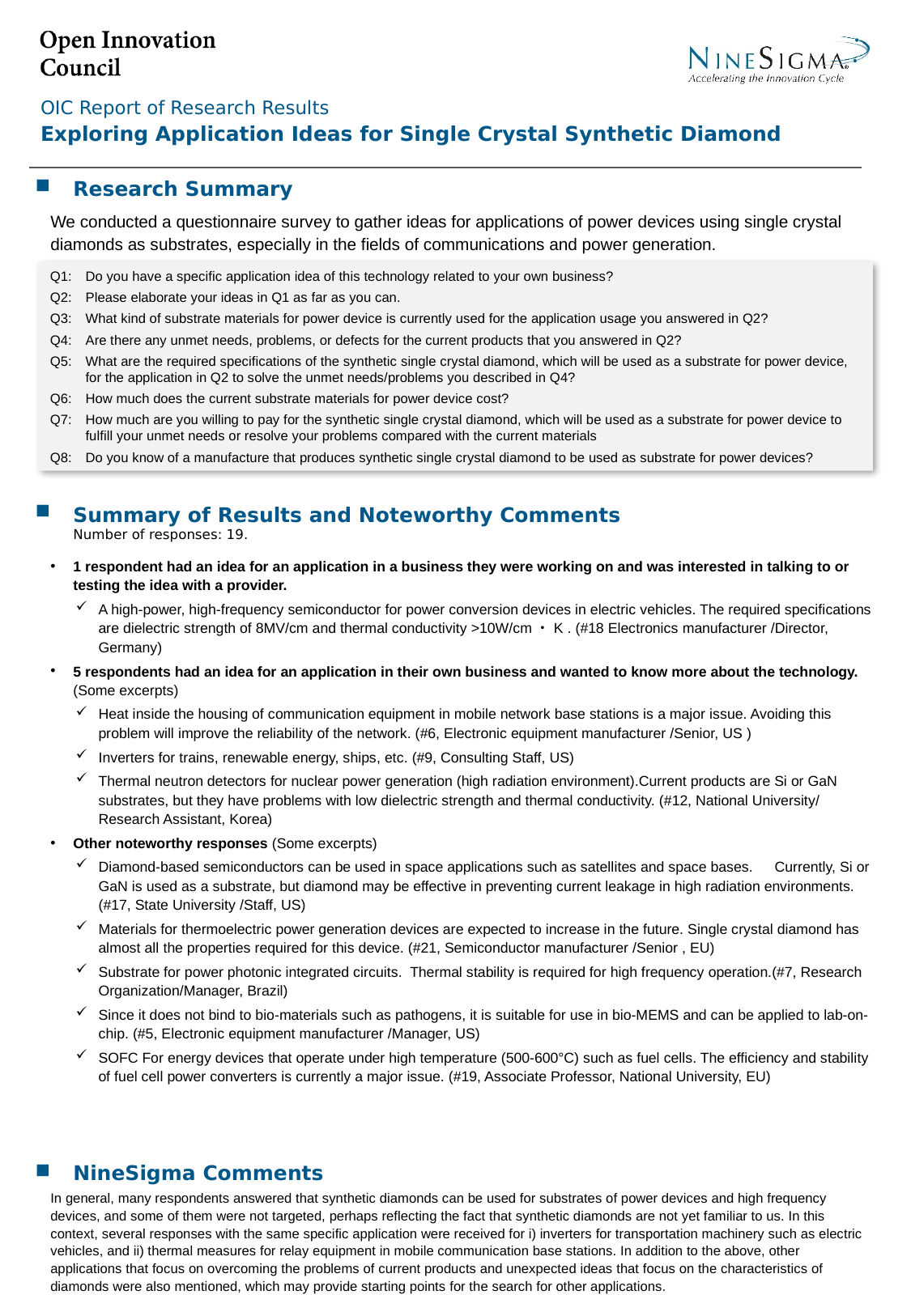

OIC Report of Research Results
Exploring Application Ideas for Single Crystal Synthetic Diamond
Research Summary
We conducted a questionnaire survey to gather ideas for applications of power devices using single crystal diamonds as substrates, especially in the fields of communications and power generation.
Q1: 	Do you have a specific application idea of this technology related to your own business?
Q2: 	Please elaborate your ideas in Q1 as far as you can.
Q3: 	What kind of substrate materials for power device is currently used for the application usage you answered in Q2?
Q4: 	Are there any unmet needs, problems, or defects for the current products that you answered in Q2?
Q5: 	What are the required specifications of the synthetic single crystal diamond, which will be used as a substrate for power device, for the application in Q2 to solve the unmet needs/problems you described in Q4?
Q6: 	How much does the current substrate materials for power device cost?
Q7: 	How much are you willing to pay for the synthetic single crystal diamond, which will be used as a substrate for power device to fulfill your unmet needs or resolve your problems compared with the current materials
Q8: 	Do you know of a manufacture that produces synthetic single crystal diamond to be used as substrate for power devices?
Summary of Results and Noteworthy Comments
Number of responses: 19.
1 respondent had an idea for an application in a business they were working on and was interested in talking to or testing the idea with a provider.
A high-power, high-frequency semiconductor for power conversion devices in electric vehicles. The required specifications are dielectric strength of 8MV/cm and thermal conductivity >10W/cm・K . (#18 Electronics manufacturer /Director, Germany)
5 respondents had an idea for an application in their own business and wanted to know more about the technology. (Some excerpts)
Heat inside the housing of communication equipment in mobile network base stations is a major issue. Avoiding this problem will improve the reliability of the network. (#6, Electronic equipment manufacturer /Senior, US )
Inverters for trains, renewable energy, ships, etc. (#9, Consulting Staff, US)
Thermal neutron detectors for nuclear power generation (high radiation environment).Current products are Si or GaN substrates, but they have problems with low dielectric strength and thermal conductivity. (#12, National University/ Research Assistant, Korea)
Other noteworthy responses (Some excerpts)
Diamond-based semiconductors can be used in space applications such as satellites and space bases.　Currently, Si or GaN is used as a substrate, but diamond may be effective in preventing current leakage in high radiation environments.(#17, State University /Staff, US)
Materials for thermoelectric power generation devices are expected to increase in the future. Single crystal diamond has almost all the properties required for this device. (#21, Semiconductor manufacturer /Senior , EU)
Substrate for power photonic integrated circuits.  Thermal stability is required for high frequency operation.(#7, Research Organization/Manager, Brazil)
Since it does not bind to bio-materials such as pathogens, it is suitable for use in bio-MEMS and can be applied to lab-on-chip. (#5, Electronic equipment manufacturer /Manager, US)
SOFC For energy devices that operate under high temperature (500-600°C) such as fuel cells. The efficiency and stability of fuel cell power converters is currently a major issue. (#19, Associate Professor, National University, EU)
NineSigma Comments
In general, many respondents answered that synthetic diamonds can be used for substrates of power devices and high frequency devices, and some of them were not targeted, perhaps reflecting the fact that synthetic diamonds are not yet familiar to us. In this context, several responses with the same specific application were received for i) inverters for transportation machinery such as electric vehicles, and ii) thermal measures for relay equipment in mobile communication base stations. In addition to the above, other applications that focus on overcoming the problems of current products and unexpected ideas that focus on the characteristics of diamonds were also mentioned, which may provide starting points for the search for other applications.